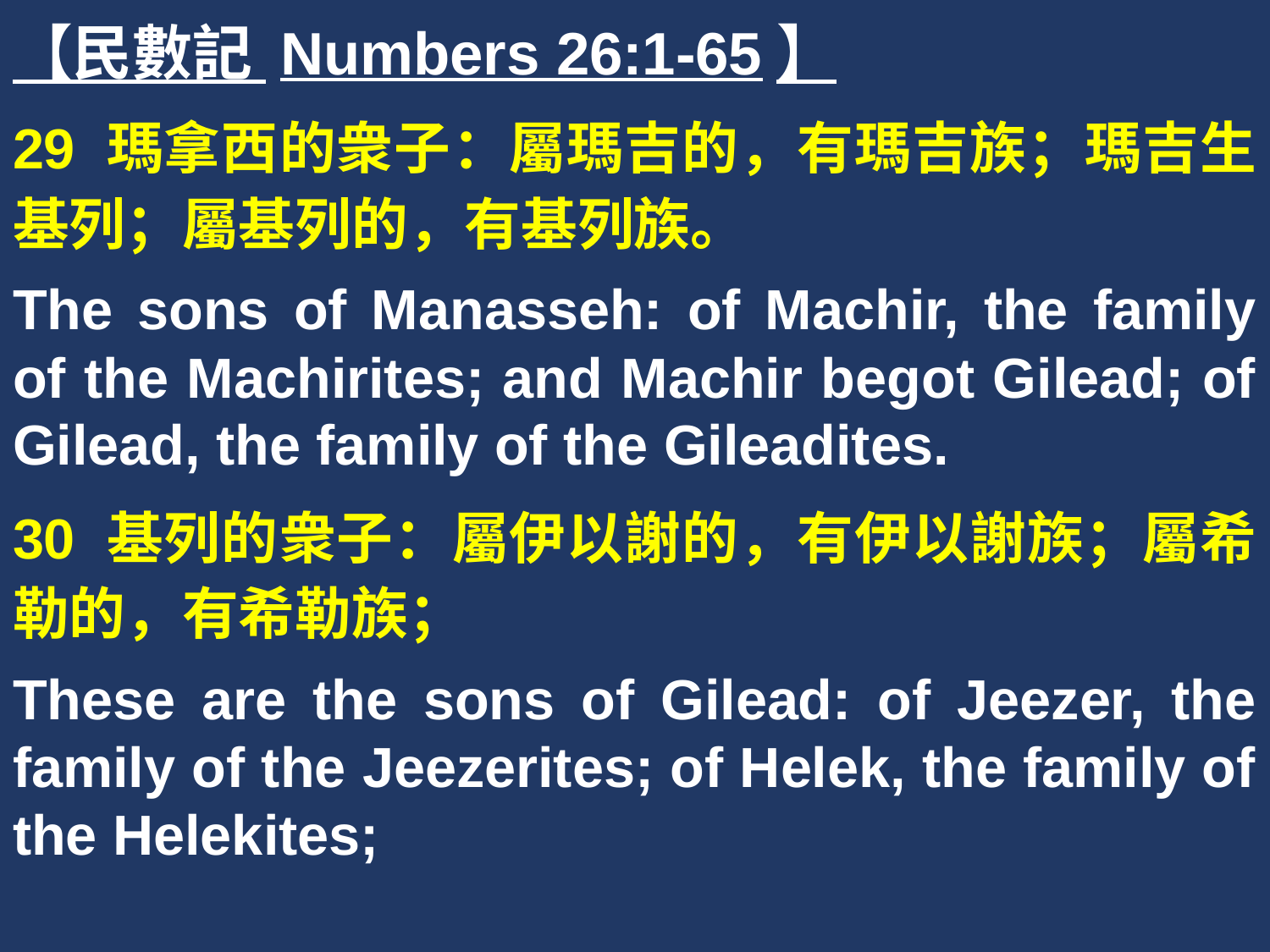

【民數記 Numbers 26:1-65】
29 瑪拿西的衆子：屬瑪吉的，有瑪吉族；瑪吉生基列；屬基列的，有基列族。
The sons of Manasseh: of Machir, the family of the Machirites; and Machir begot Gilead; of Gilead, the family of the Gileadites.
30 基列的衆子：屬伊以謝的，有伊以謝族；屬希勒的，有希勒族；
These are the sons of Gilead: of Jeezer, the family of the Jeezerites; of Helek, the family of the Helekites;